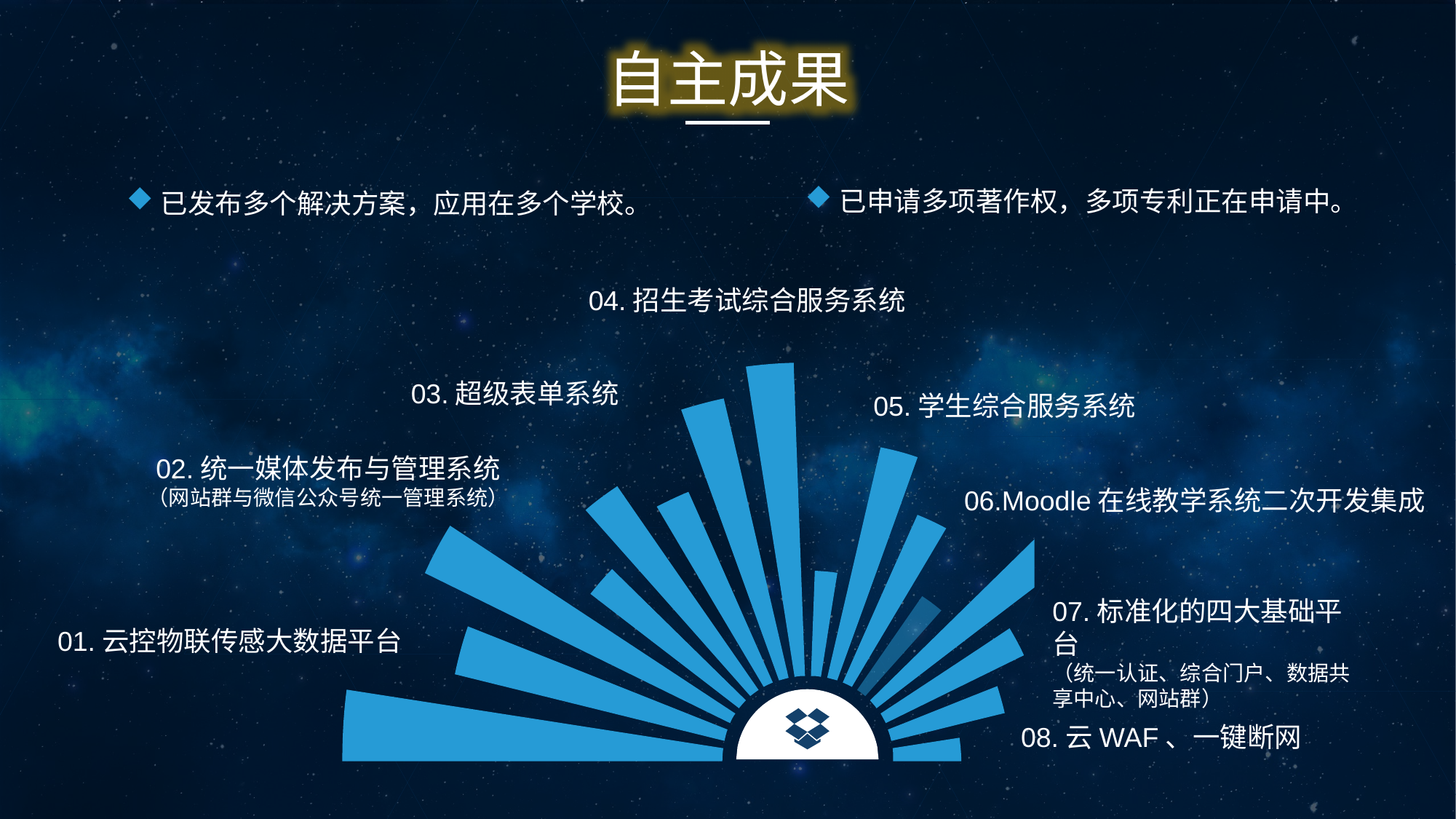

自主成果
已申请多项著作权，多项专利正在申请中。
已发布多个解决方案，应用在多个学校。
04.招生考试综合服务系统

03.超级表单系统
05.学生综合服务系统
02.统一媒体发布与管理系统
（网站群与微信公众号统一管理系统）
06.Moodle在线教学系统二次开发集成
07.标准化的四大基础平台
（统一认证、综合门户、数据共享中心、网站群）
01.云控物联传感大数据平台
08.云WAF、一键断网